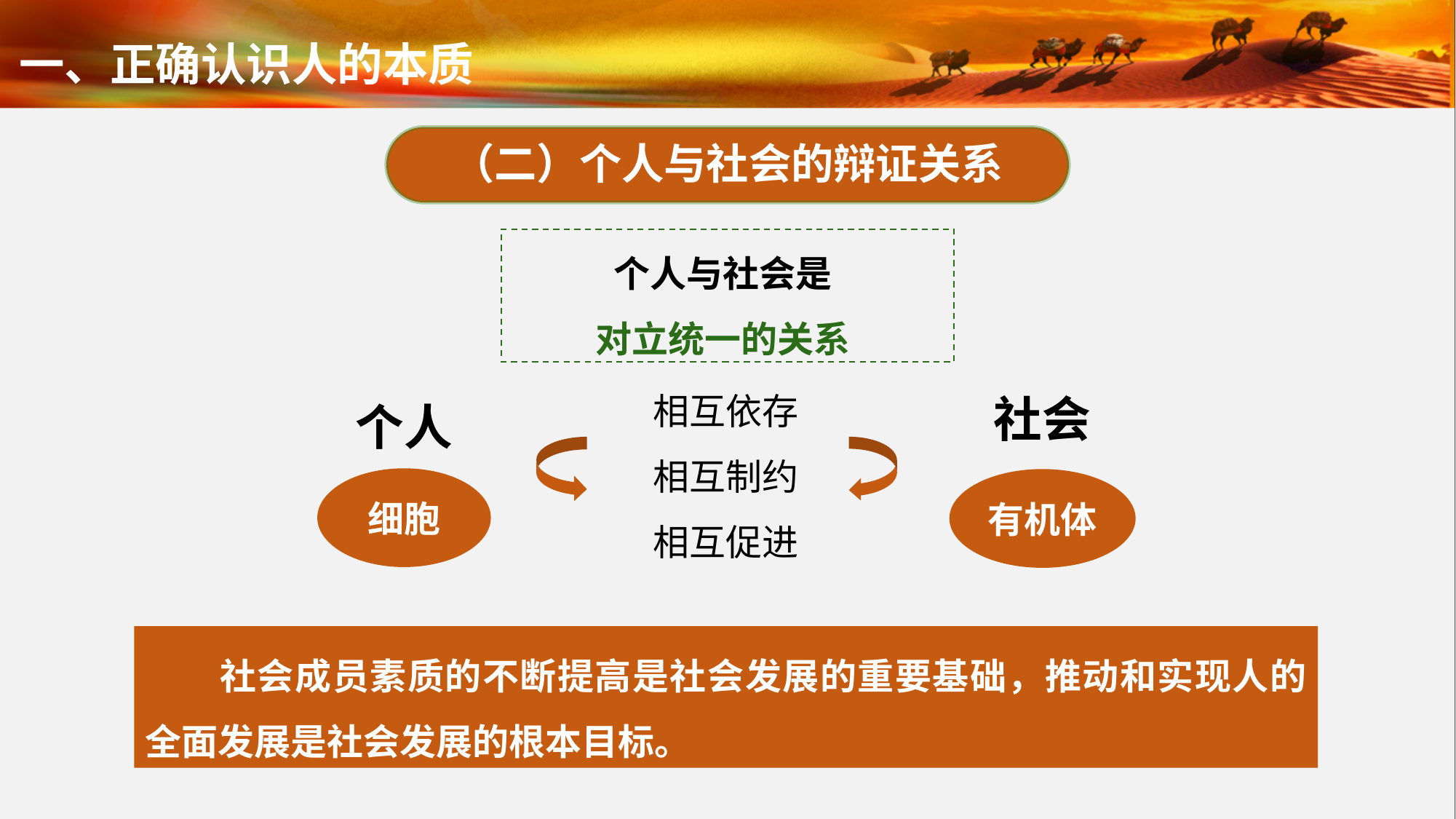

一、正确认识人的本质
（二）个人与社会的辩证关系
个人与社会是
对立统一的关系

相互依存
相互制约
相互促进
社会
个人

细胞
有机体
社会成员素质的不断提高是社会发展的重要基础，推动和实现人的全面发展是社会发展的根本目标。